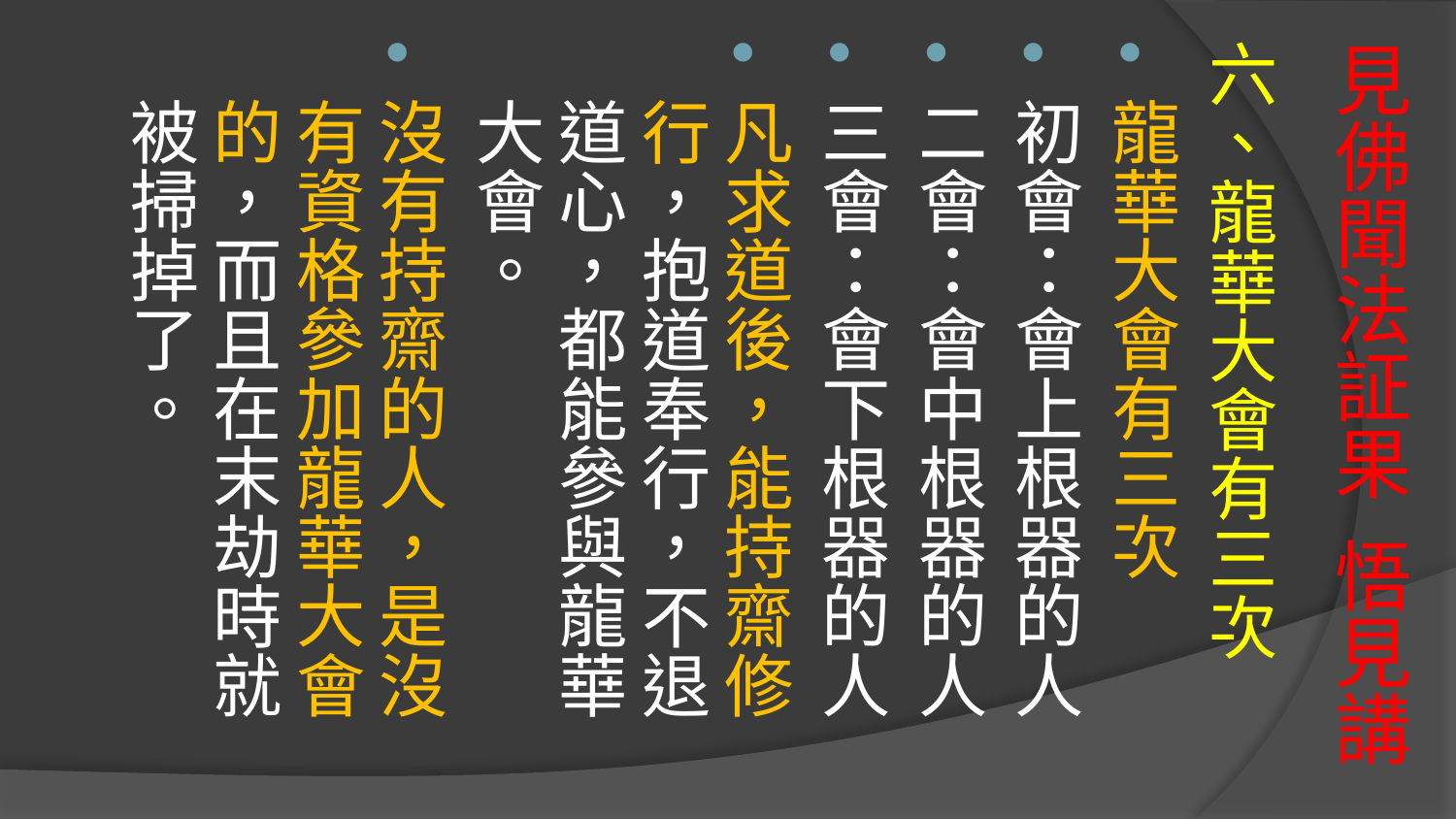

六、龍華大會有三次
龍華大會有三次
初會：會上根器的人
二會：會中根器的人
三會：會下根器的人
凡求道後，能持齋修行，抱道奉行，不退道心，都能參與龍華大會。
沒有持齋的人，是沒有資格參加龍華大會的，而且在末劫時就被掃掉了。

# 見佛聞法証果  悟見講